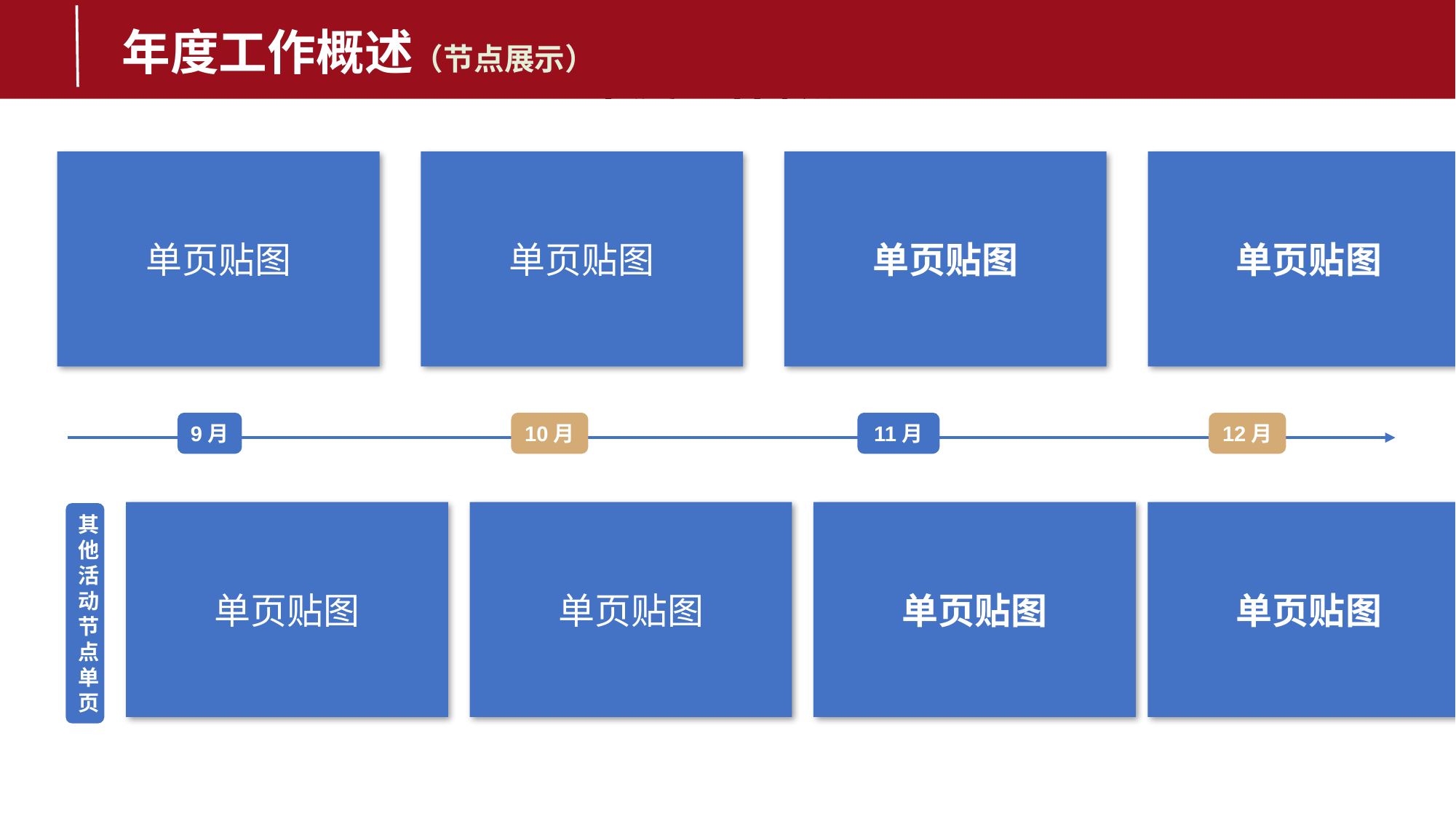

年度工作概述（节点展示）
年度工作概述
单页贴图
单页贴图
单页贴图
单页贴图
9月
10月
11月
12月
单页贴图
单页贴图
单页贴图
单页贴图
其他活动节点单页